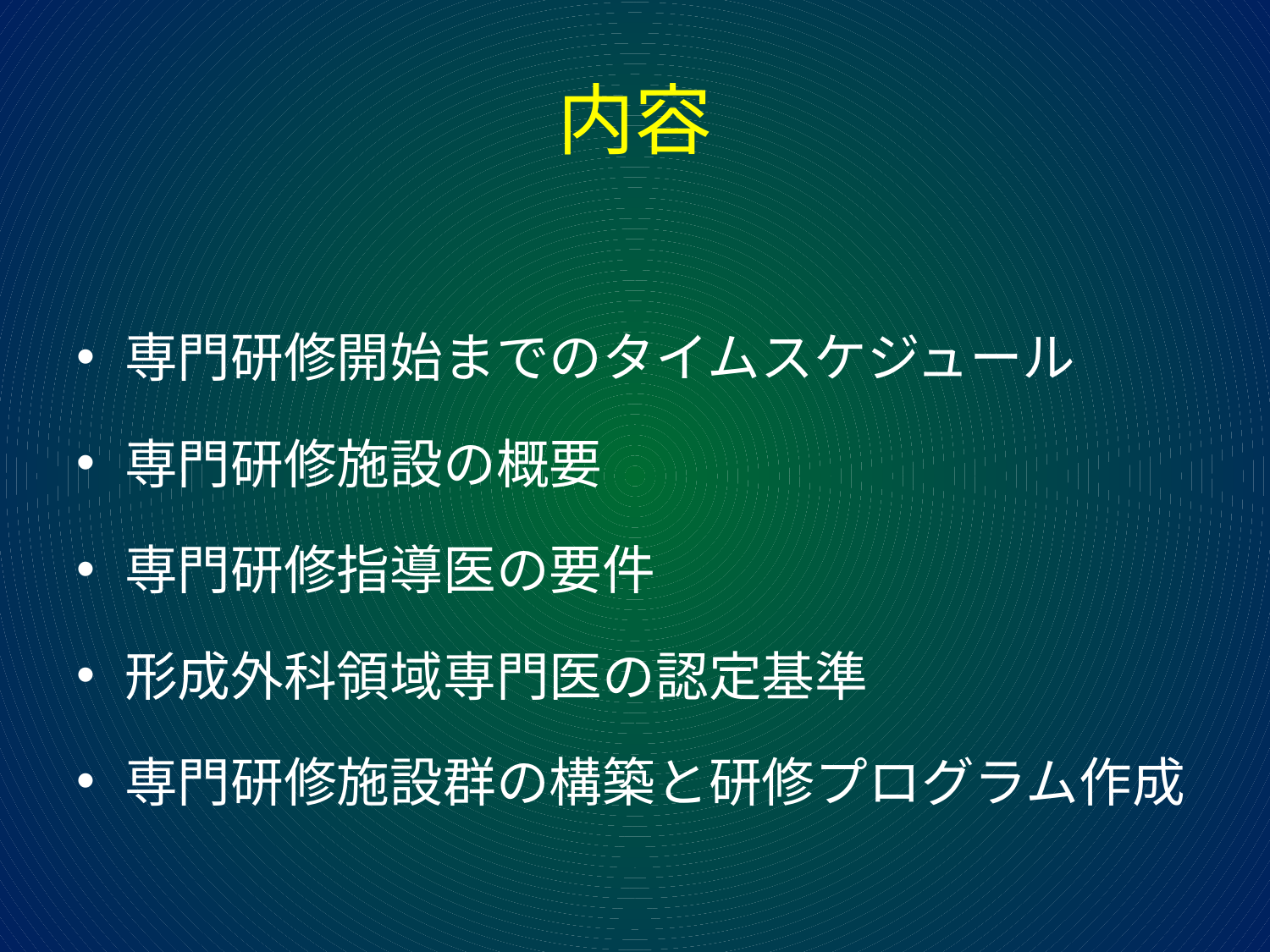

# 内容
専門研修開始までのタイムスケジュール
専門研修施設の概要
専門研修指導医の要件
形成外科領域専門医の認定基準
専門研修施設群の構築と研修プログラム作成